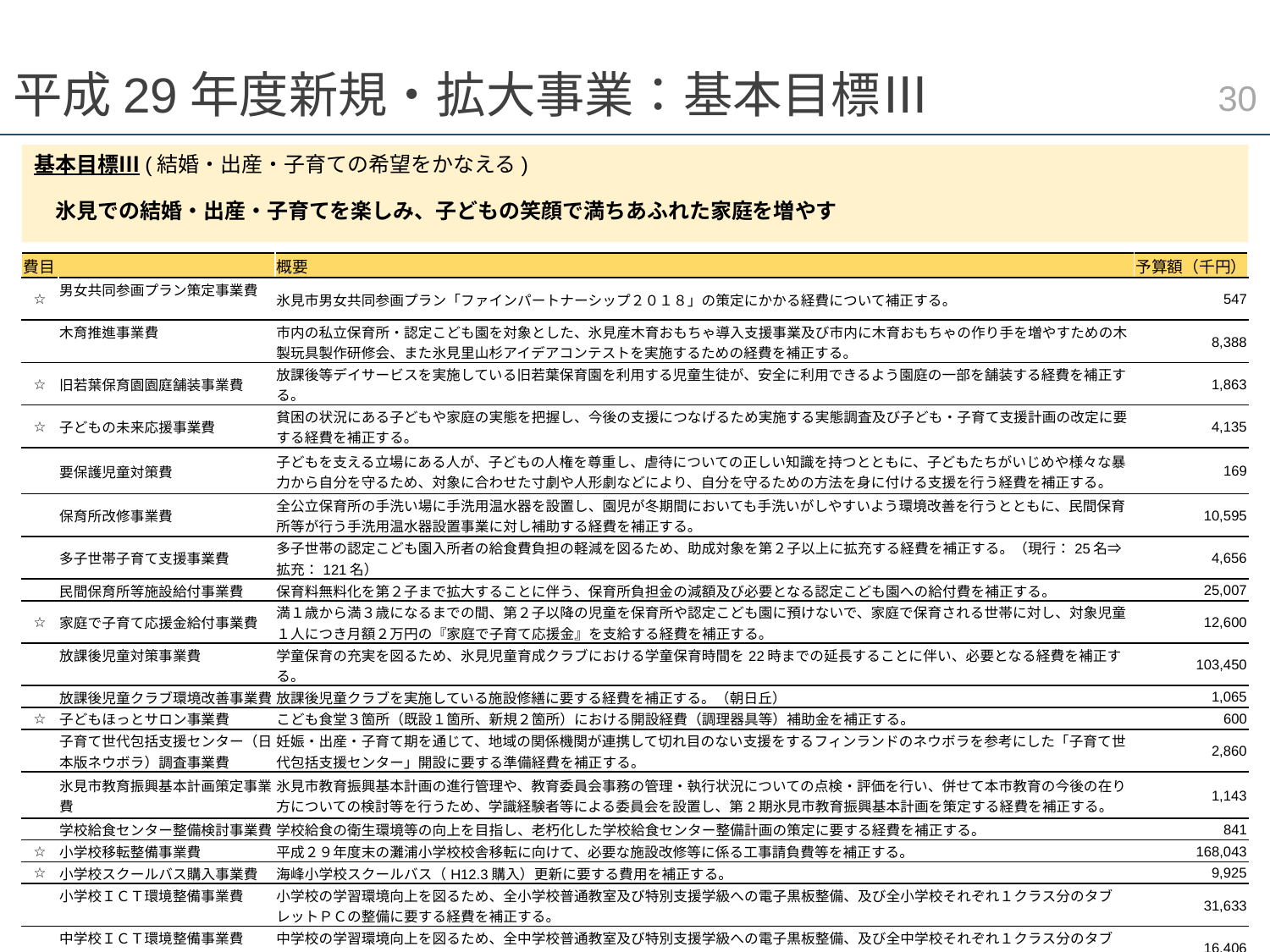

30
# 平成29年度新規・拡大事業：基本目標Ⅲ
基本目標Ⅲ(結婚・出産・子育ての希望をかなえる)

　氷見での結婚・出産・子育てを楽しみ、子どもの笑顔で満ちあふれた家庭を増やす
| 費目 |  | 概要 | 予算額（千円） |
| --- | --- | --- | --- |
| ☆ | 男女共同参画プラン策定事業費 | 氷見市男女共同参画プラン「ファインパートナーシップ２０１８」の策定にかかる経費について補正する。 | 547 |
|  | 木育推進事業費 | 市内の私立保育所・認定こども園を対象とした、氷見産木育おもちゃ導入支援事業及び市内に木育おもちゃの作り手を増やすための木製玩具製作研修会、また氷見里山杉アイデアコンテストを実施するための経費を補正する。 | 8,388 |
| ☆ | 旧若葉保育園園庭舗装事業費 | 放課後等デイサービスを実施している旧若葉保育園を利用する児童生徒が、安全に利用できるよう園庭の一部を舗装する経費を補正する。 | 1,863 |
| ☆ | 子どもの未来応援事業費 | 貧困の状況にある子どもや家庭の実態を把握し、今後の支援につなげるため実施する実態調査及び子ども・子育て支援計画の改定に要する経費を補正する。 | 4,135 |
|  | 要保護児童対策費 | 子どもを支える立場にある人が、子どもの人権を尊重し、虐待についての正しい知識を持つとともに、子どもたちがいじめや様々な暴力から自分を守るため、対象に合わせた寸劇や人形劇などにより、自分を守るための方法を身に付ける支援を行う経費を補正する。 | 169 |
|  | 保育所改修事業費 | 全公立保育所の手洗い場に手洗用温水器を設置し、園児が冬期間においても手洗いがしやすいよう環境改善を行うとともに、民間保育所等が行う手洗用温水器設置事業に対し補助する経費を補正する。 | 10,595 |
|  | 多子世帯子育て支援事業費 | 多子世帯の認定こども園入所者の給食費負担の軽減を図るため、助成対象を第２子以上に拡充する経費を補正する。（現行：25名⇒拡充：121名） | 4,656 |
|  | 民間保育所等施設給付事業費 | 保育料無料化を第２子まで拡大することに伴う、保育所負担金の減額及び必要となる認定こども園への給付費を補正する。 | 25,007 |
| ☆ | 家庭で子育て応援金給付事業費 | 満１歳から満３歳になるまでの間、第２子以降の児童を保育所や認定こども園に預けないで、家庭で保育される世帯に対し、対象児童１人につき月額２万円の『家庭で子育て応援金』を支給する経費を補正する。 | 12,600 |
|  | 放課後児童対策事業費 | 学童保育の充実を図るため、氷見児童育成クラブにおける学童保育時間を22時までの延長することに伴い、必要となる経費を補正する。 | 103,450 |
|  | 放課後児童クラブ環境改善事業費 | 放課後児童クラブを実施している施設修繕に要する経費を補正する。（朝日丘） | 1,065 |
| ☆ | 子どもほっとサロン事業費 | こども食堂３箇所（既設１箇所、新規２箇所）における開設経費（調理器具等）補助金を補正する。 | 600 |
|  | 子育て世代包括支援センター（日本版ネウボラ）調査事業費 | 妊娠・出産・子育て期を通じて、地域の関係機関が連携して切れ目のない支援をするフィンランドのネウボラを参考にした「子育て世代包括支援センター」開設に要する準備経費を補正する。 | 2,860 |
|  | 氷見市教育振興基本計画策定事業費 | 氷見市教育振興基本計画の進行管理や、教育委員会事務の管理・執行状況についての点検・評価を行い、併せて本市教育の今後の在り方についての検討等を行うため、学識経験者等による委員会を設置し、第2期氷見市教育振興基本計画を策定する経費を補正する。 | 1,143 |
|  | 学校給食センター整備検討事業費 | 学校給食の衛生環境等の向上を目指し、老朽化した学校給食センター整備計画の策定に要する経費を補正する。 | 841 |
| ☆ | 小学校移転整備事業費 | 平成２９年度末の灘浦小学校校舎移転に向けて、必要な施設改修等に係る工事請負費等を補正する。 | 168,043 |
| ☆ | 小学校スクールバス購入事業費 | 海峰小学校スクールバス（H12.3購入）更新に要する費用を補正する。 | 9,925 |
|  | 小学校ＩＣＴ環境整備事業費 | 小学校の学習環境向上を図るため、全小学校普通教室及び特別支援学級への電子黒板整備、及び全小学校それぞれ１クラス分のタブレットＰＣの整備に要する経費を補正する。 | 31,633 |
|  | 中学校ＩＣＴ環境整備事業費 | 中学校の学習環境向上を図るため、全中学校普通教室及び特別支援学級への電子黒板整備、及び全中学校それぞれ１クラス分のタブレットＰＣの整備に要する経費を補正する。 | 16,406 |
| ☆ | 地域学校協働活動推進事業費 | 放課後子ども教室、土曜教室、中学生未来応援塾等の地域学校協働活動の質的向上と量的拡大を図るため、統括コーディネーターを新たに配置する経費を補正する。 | 6,786 |
|  | 小中連携教育推進事業費 | 魅力ある学級づくりを推進するための「Q-U調査」導入及びその活用のためのアドバイザー招聘にかかる経費について補正する。 | 7,562 |
|  | 「心のケア」推進事業費 | 「いじめ問題専門家委員会」の新規立ち上げに係る経費と教育相談訪問員・指導員の増員及びスクールソーシャルワーカーの時間増に係る経費について補正する。 | 5,718 |